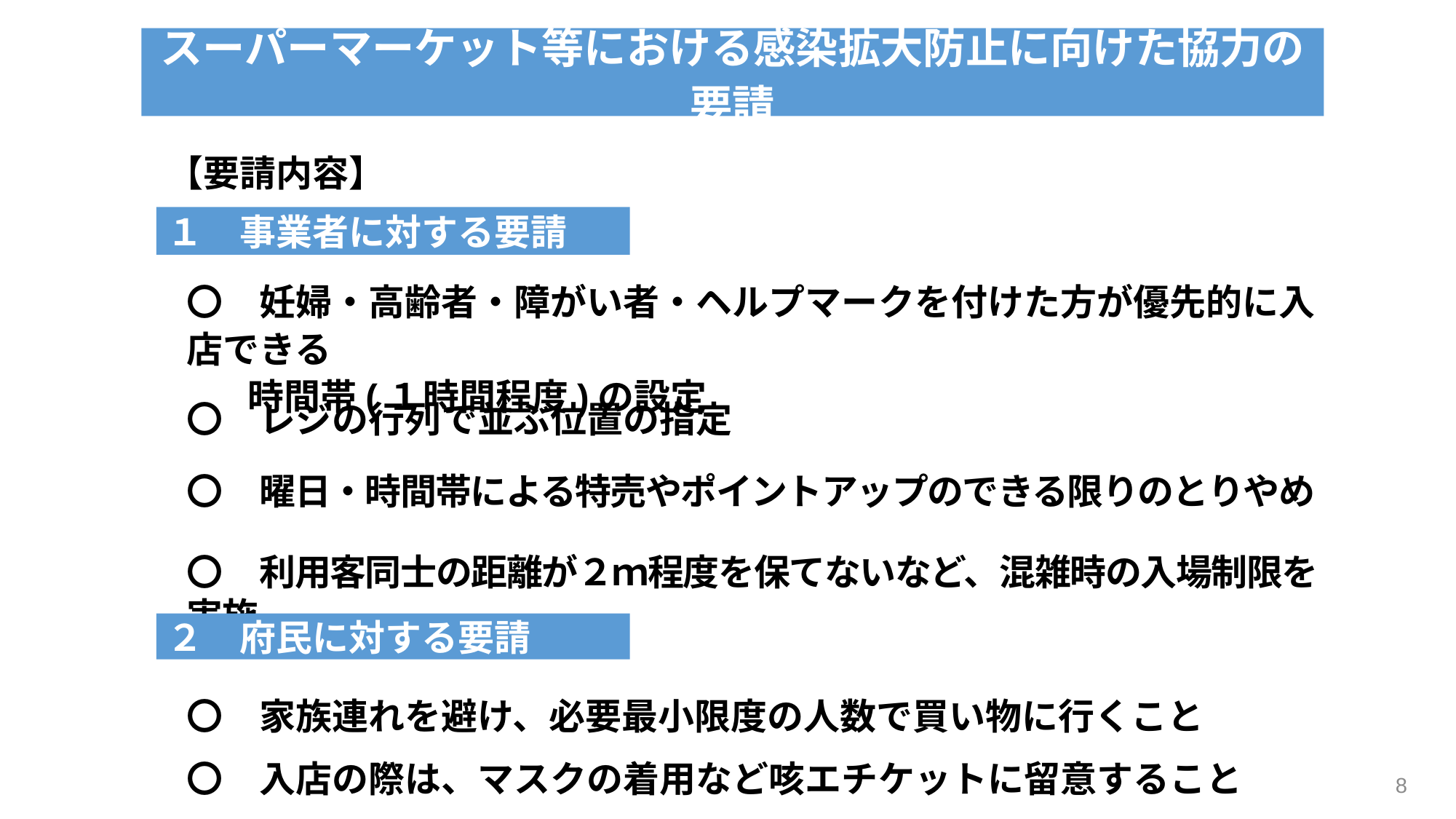

スーパーマーケット等における感染拡大防止に向けた協力の要請
【要請内容】
１　事業者に対する要請
〇　妊婦・高齢者・障がい者・ヘルプマークを付けた方が優先的に入店できる
　   時間帯(１時間程度)の設定
〇　レジの行列で並ぶ位置の指定
〇　曜日・時間帯による特売やポイントアップのできる限りのとりやめ

〇　利用客同士の距離が２ｍ程度を保てないなど、混雑時の入場制限を実施
２　府民に対する要請
〇　家族連れを避け、必要最小限度の人数で買い物に行くこと
〇　入店の際は、マスクの着用など咳エチケットに留意すること
8